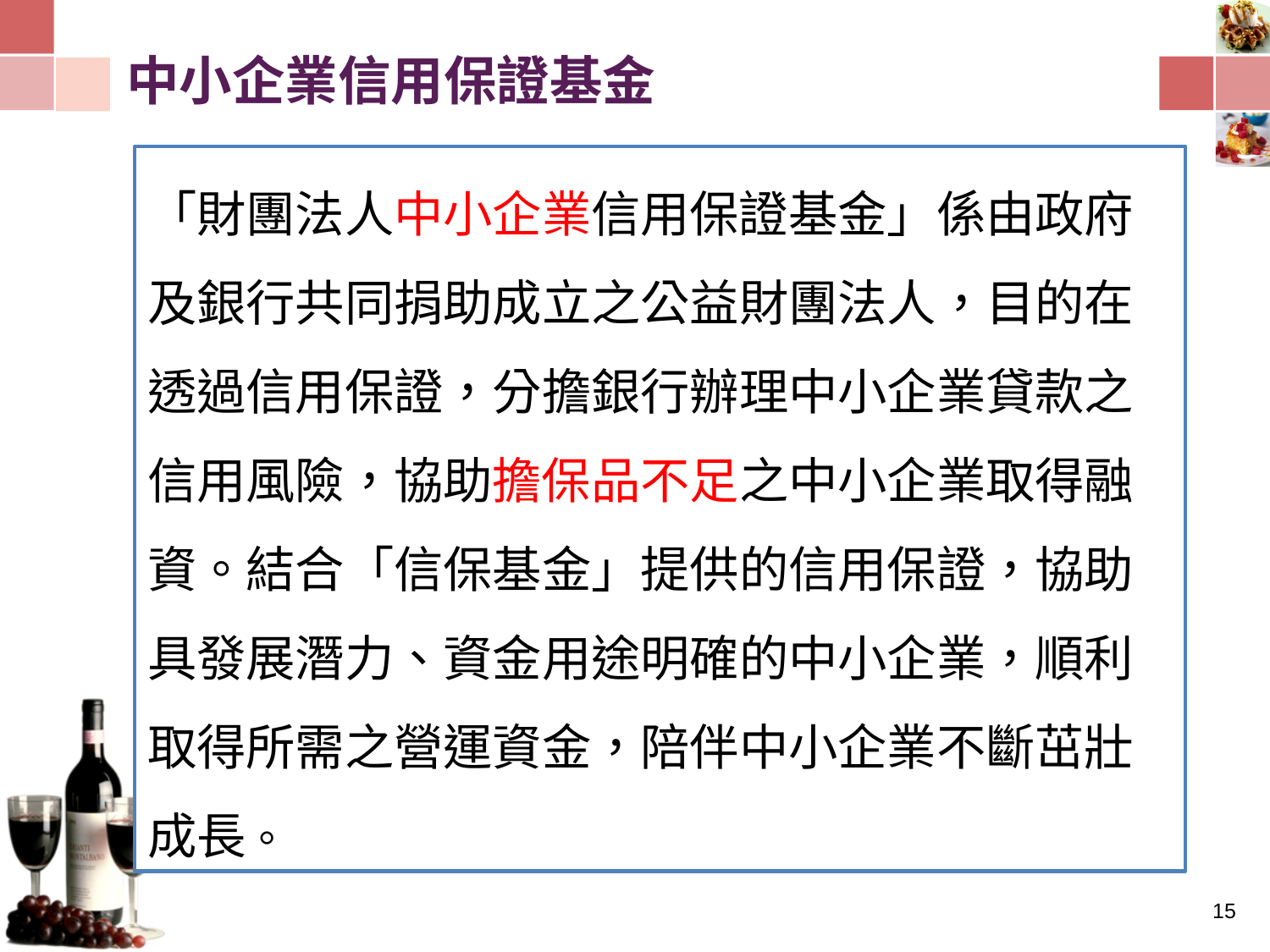

# 中小企業信用保證基金
「財團法人中小企業信用保證基金」係由政府及銀行共同捐助成立之公益財團法人，目的在透過信用保證，分擔銀行辦理中小企業貸款之信用風險，協助擔保品不足之中小企業取得融資。結合「信保基金」提供的信用保證，協助具發展潛力、資金用途明確的中小企業，順利取得所需之營運資金，陪伴中小企業不斷茁壯成長。
15